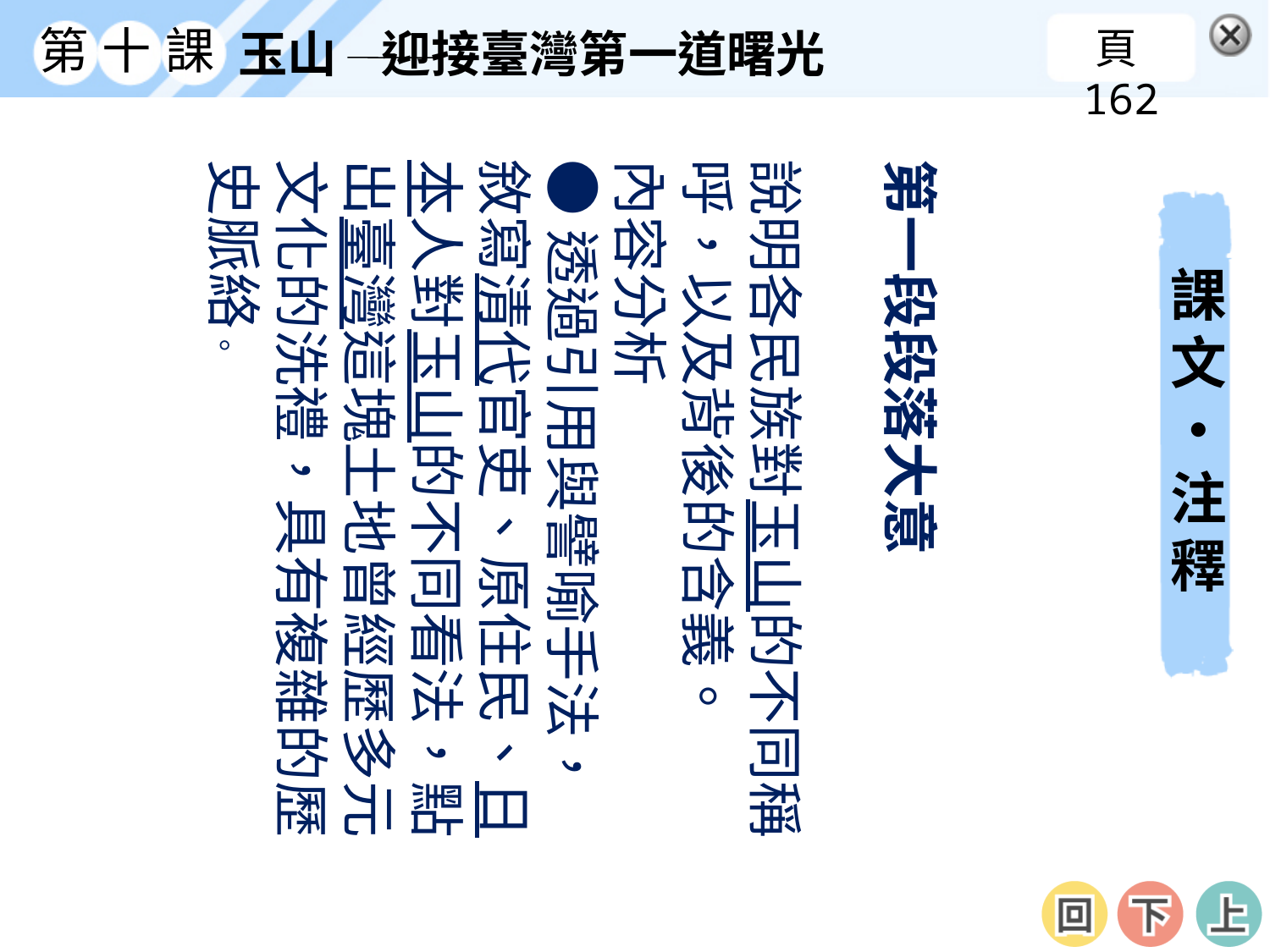

頁162
第一段段落大意

說明各民族對玉山的不同稱呼，以及背後的含義。
內容分析
●透過引用與譬喻手法，敘寫清代官吏、原住民、日本人對玉山的不同看法，點出臺灣這塊土地曾經歷多元文化的洗禮，具有複雜的歷史脈絡。